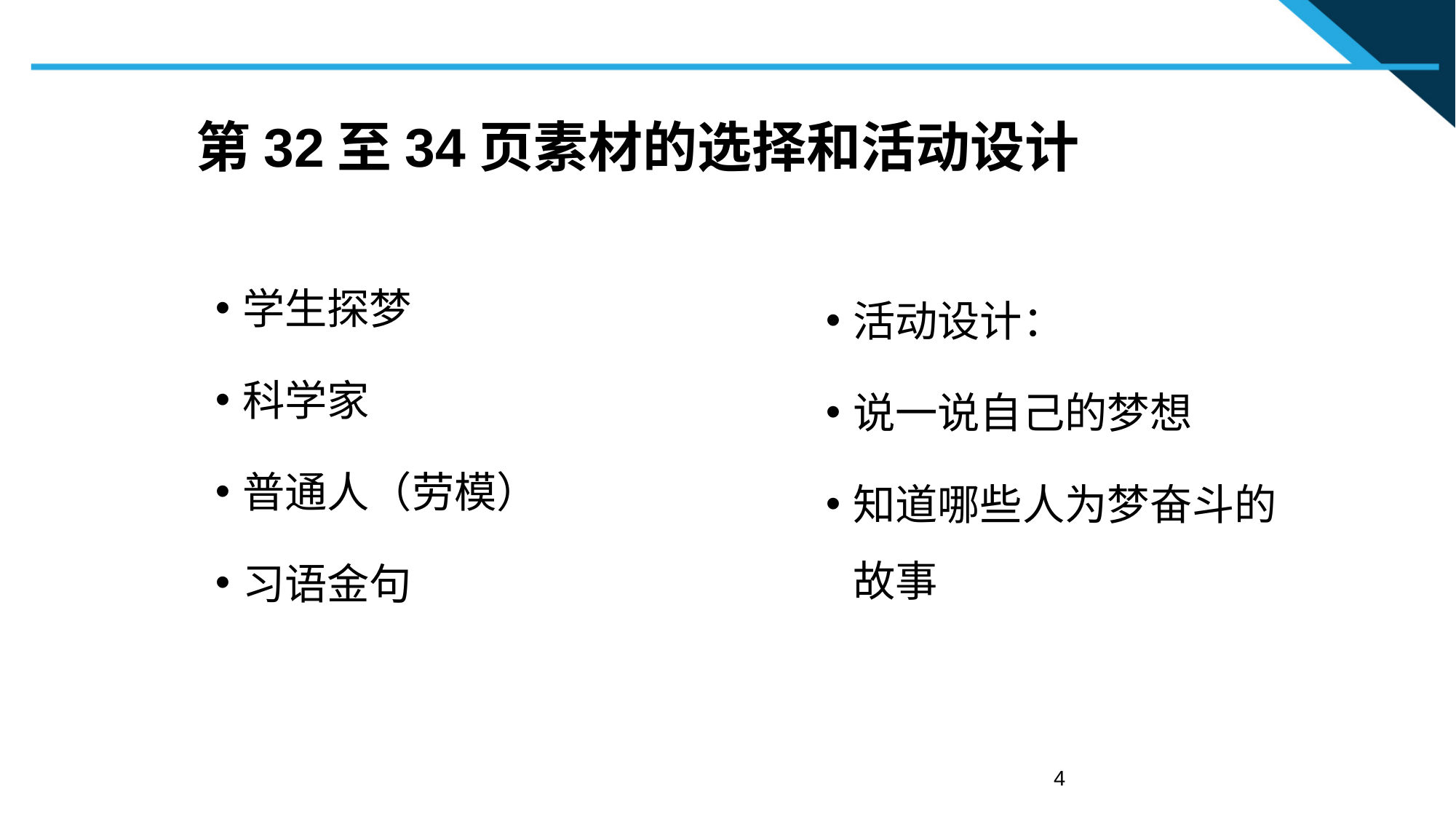

# 第32至34页素材的选择和活动设计
学生探梦
科学家
普通人（劳模）
习语金句

活动设计：
说一说自己的梦想
知道哪些人为梦奋斗的故事

4